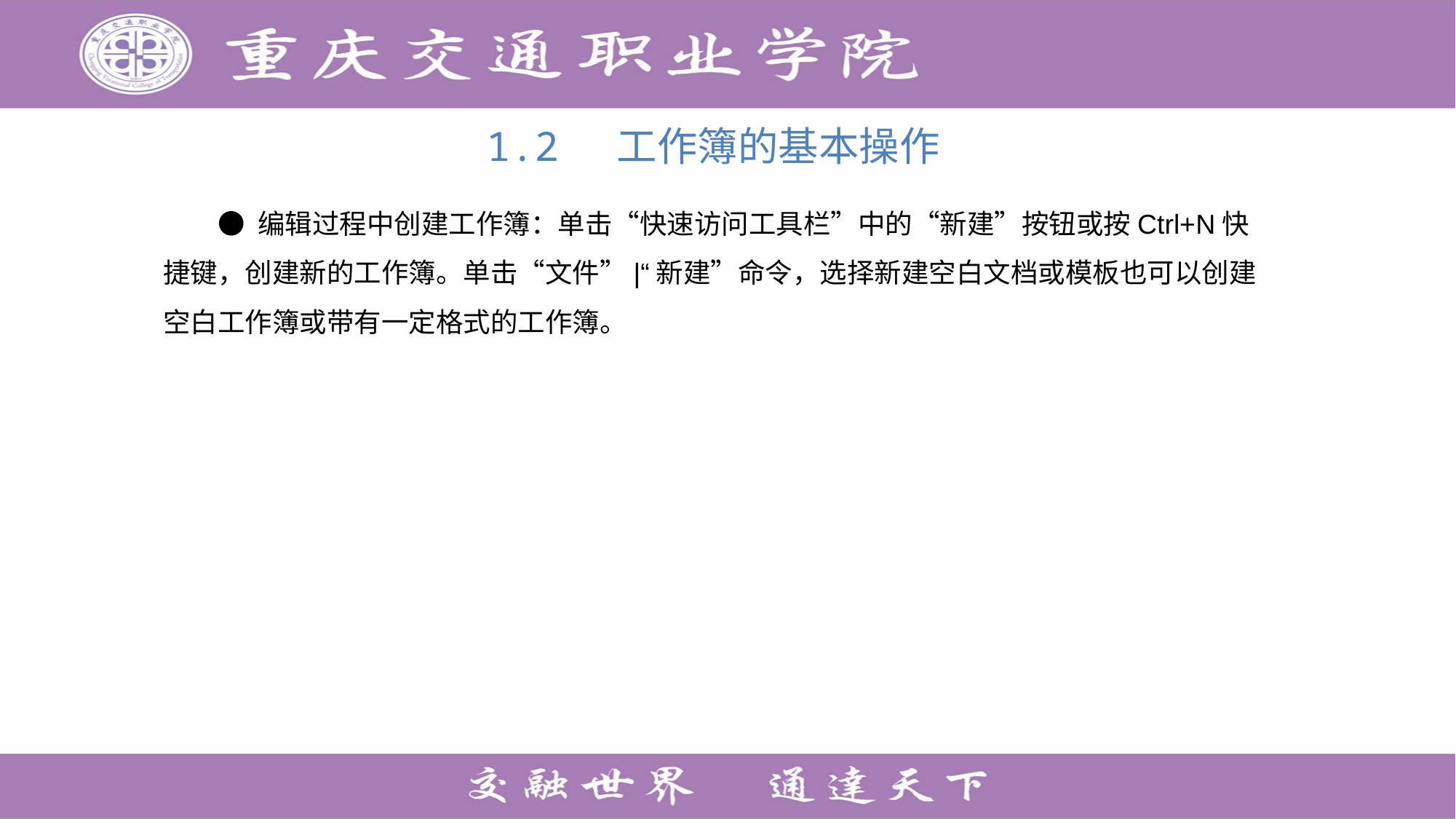

1.2  工作簿的基本操作
● 编辑过程中创建工作簿：单击“快速访问工具栏”中的“新建”按钮或按Ctrl+N快捷键，创建新的工作簿。单击“文件”|“新建”命令，选择新建空白文档或模板也可以创建空白工作簿或带有一定格式的工作簿。